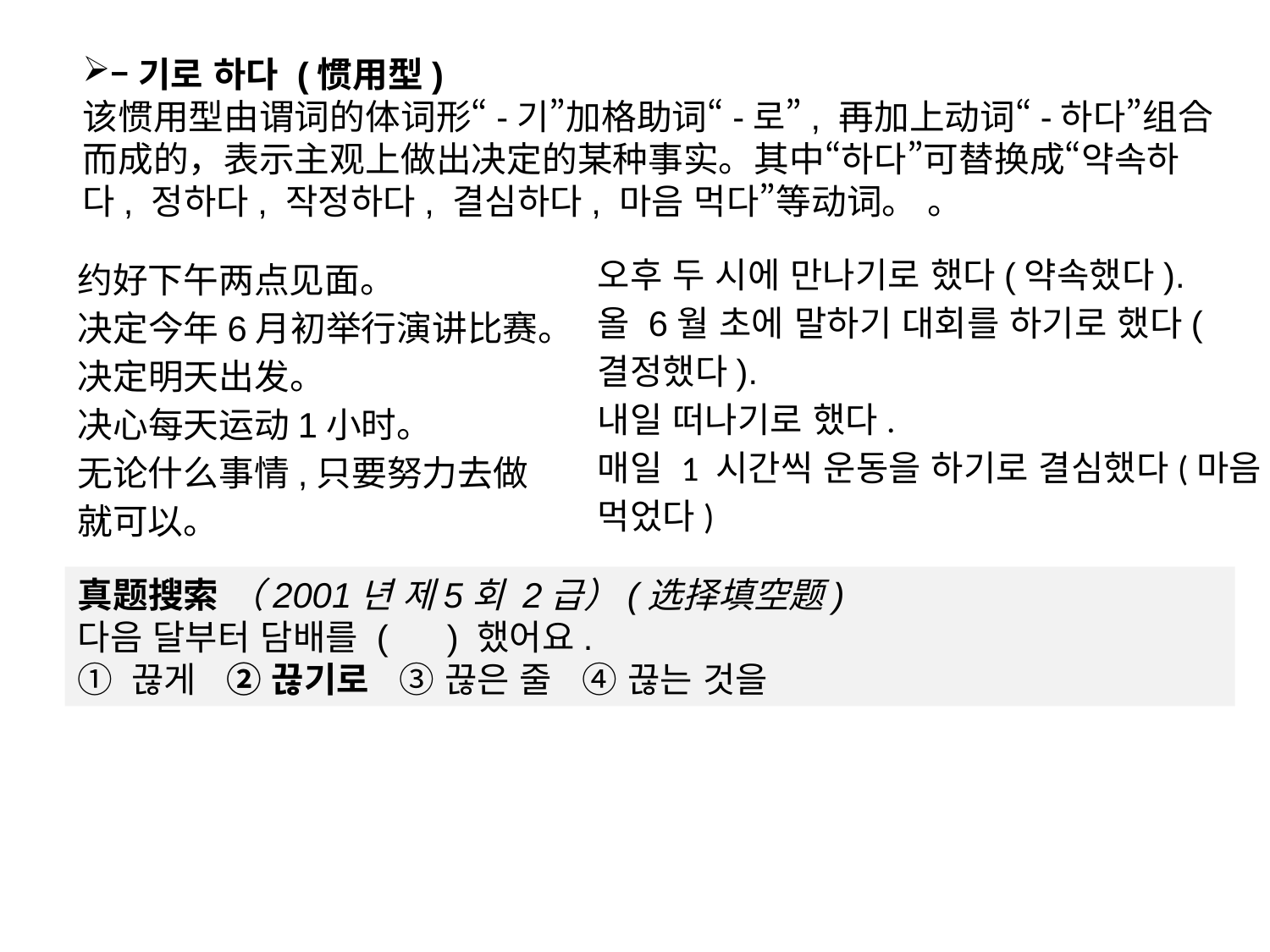

–기로 하다 (惯用型)
该惯用型由谓词的体词形“-기”加格助词“-로”, 再加上动词“-하다”组合而成的，表示主观上做出决定的某种事实。其中“하다”可替换成“약속하다, 정하다, 작정하다, 결심하다, 마음 먹다”等动词。 。
오후 두 시에 만나기로 했다(약속했다).
올 6월 초에 말하기 대회를 하기로 했다(결정했다).
내일 떠나기로 했다.
매일 1 시간씩 운동을 하기로 결심했다(마음 먹었다)
约好下午两点见面。
决定今年6月初举行演讲比赛。
决定明天出发。
决心每天运动1小时。
无论什么事情,只要努力去做就可以。
真题搜索 （2001년 제5회 2급）(选择填空题)
다음 달부터 담배를 (      ) 했어요.
① 끊게   ② 끊기로   ③ 끊은 줄   ④ 끊는 것을